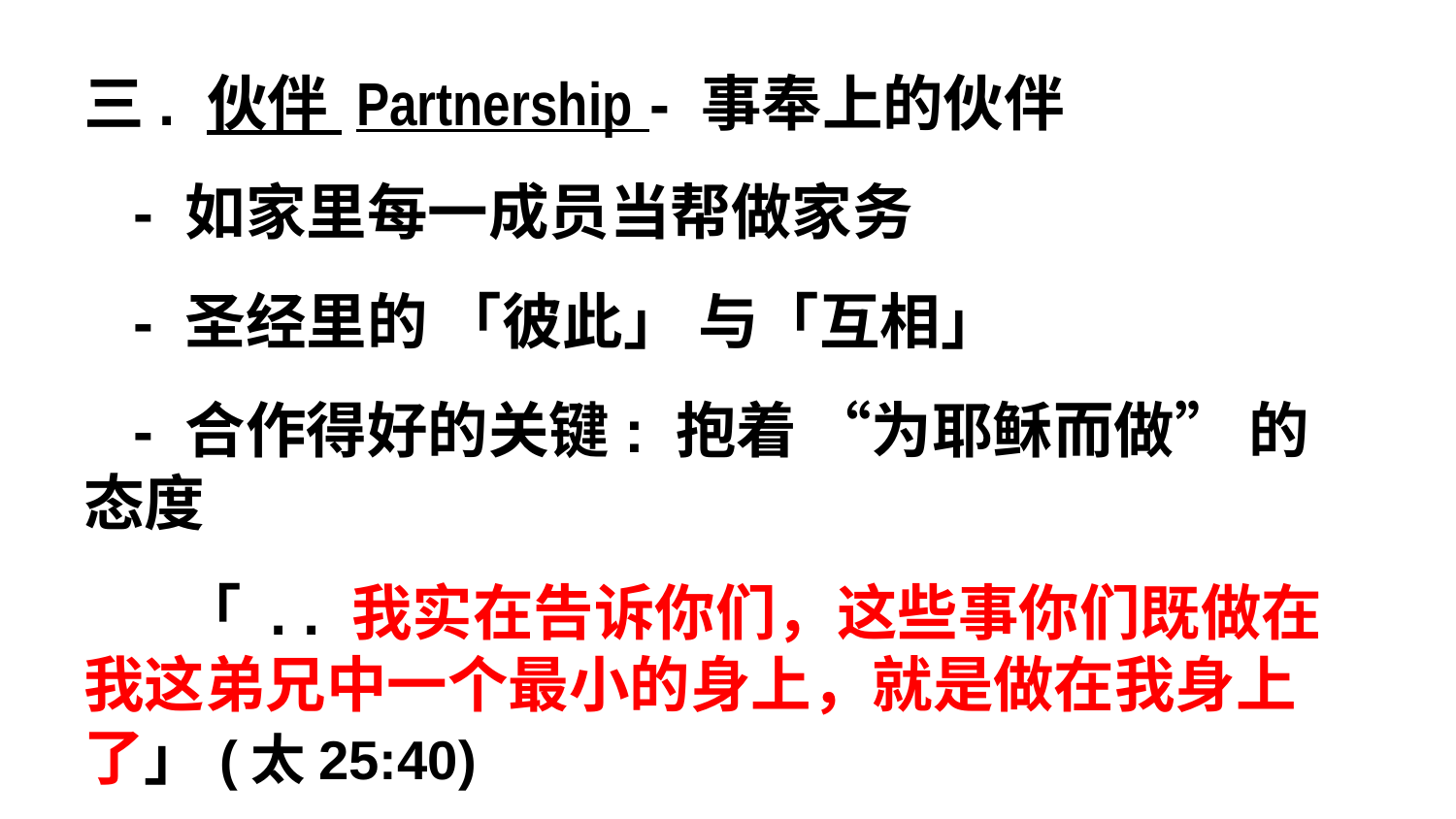

三. 伙伴 Partnership - 事奉上的伙伴
   - 如家里每一成员当帮做家务
   - 圣经里的 「彼此」 与「互相」
   - 合作得好的关键: 抱着 “为耶稣而做” 的态度
      「 . . 我实在告诉你们，这些事你们既做在我这弟兄中一个最小的身上，就是做在我身上了」(太25:40)